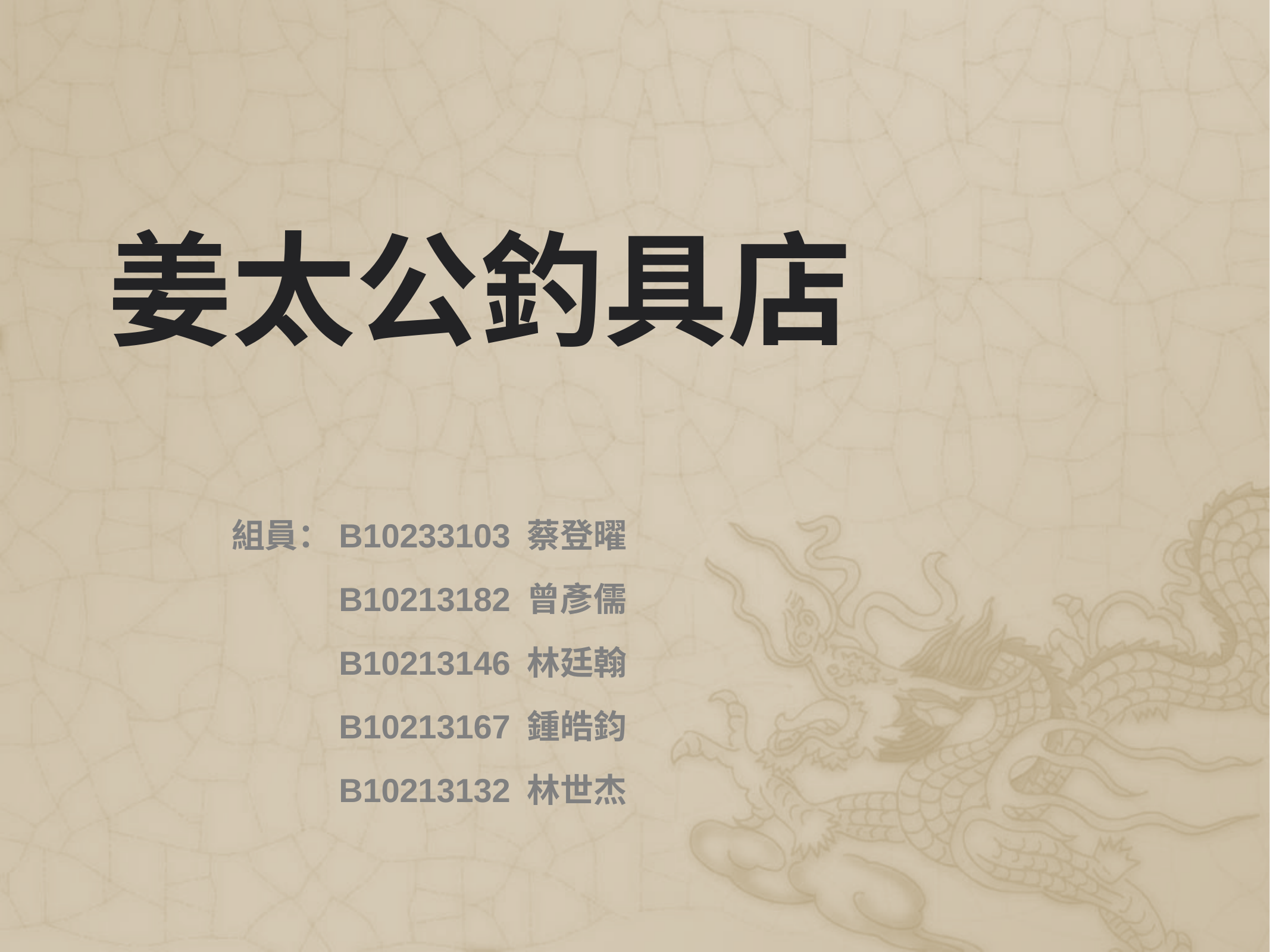

# 姜太公釣具店
組員：B10233103 蔡登曜
         B10213182 曾彥儒
           B10213146 林廷翰
           B10213167 鍾皓鈞
           B10213132 林世杰